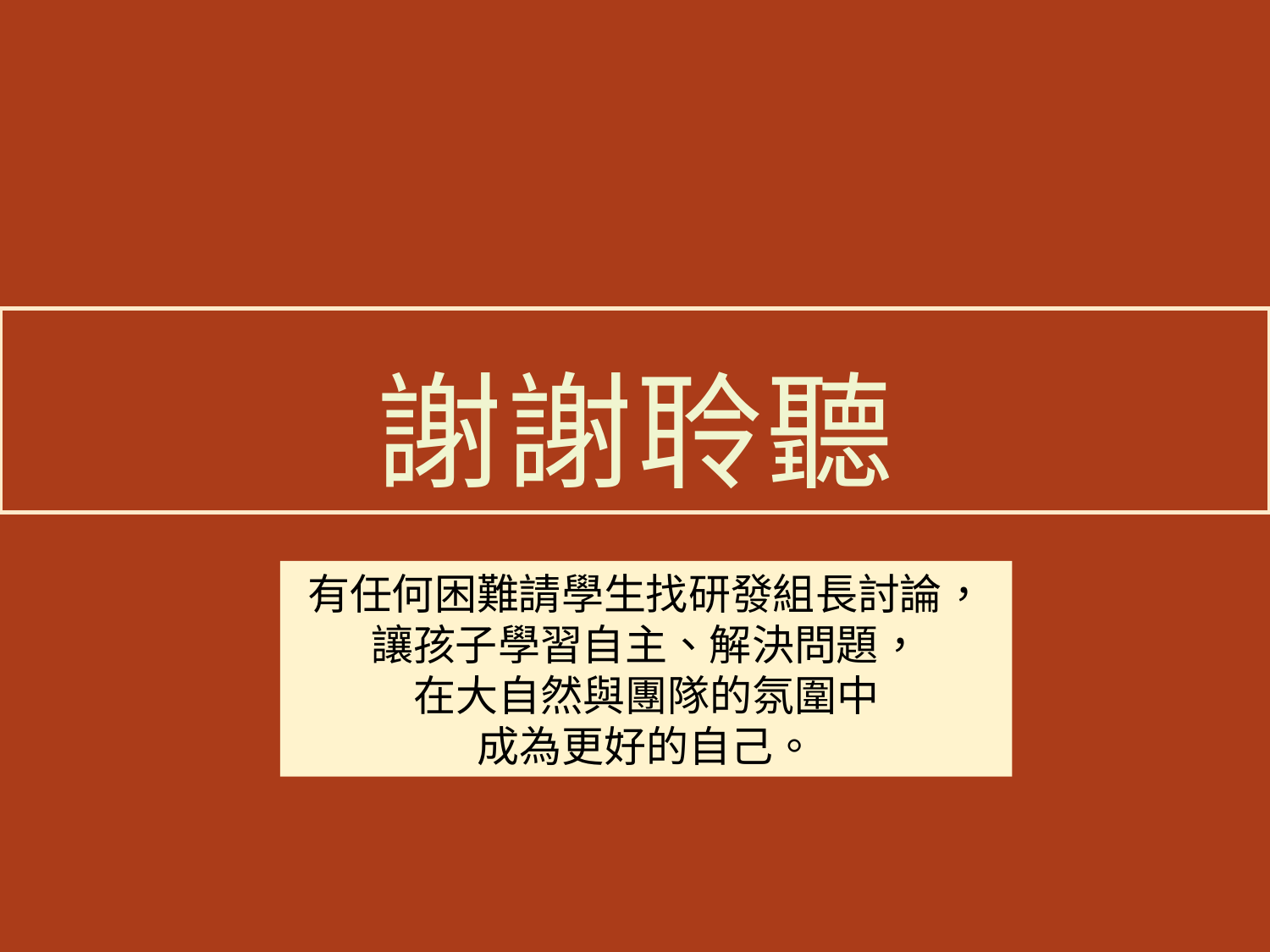

謝謝聆聽
有任何困難請學生找研發組長討論，讓孩子學習自主、解決問題，
在大自然與團隊的氛圍中
成為更好的自己。